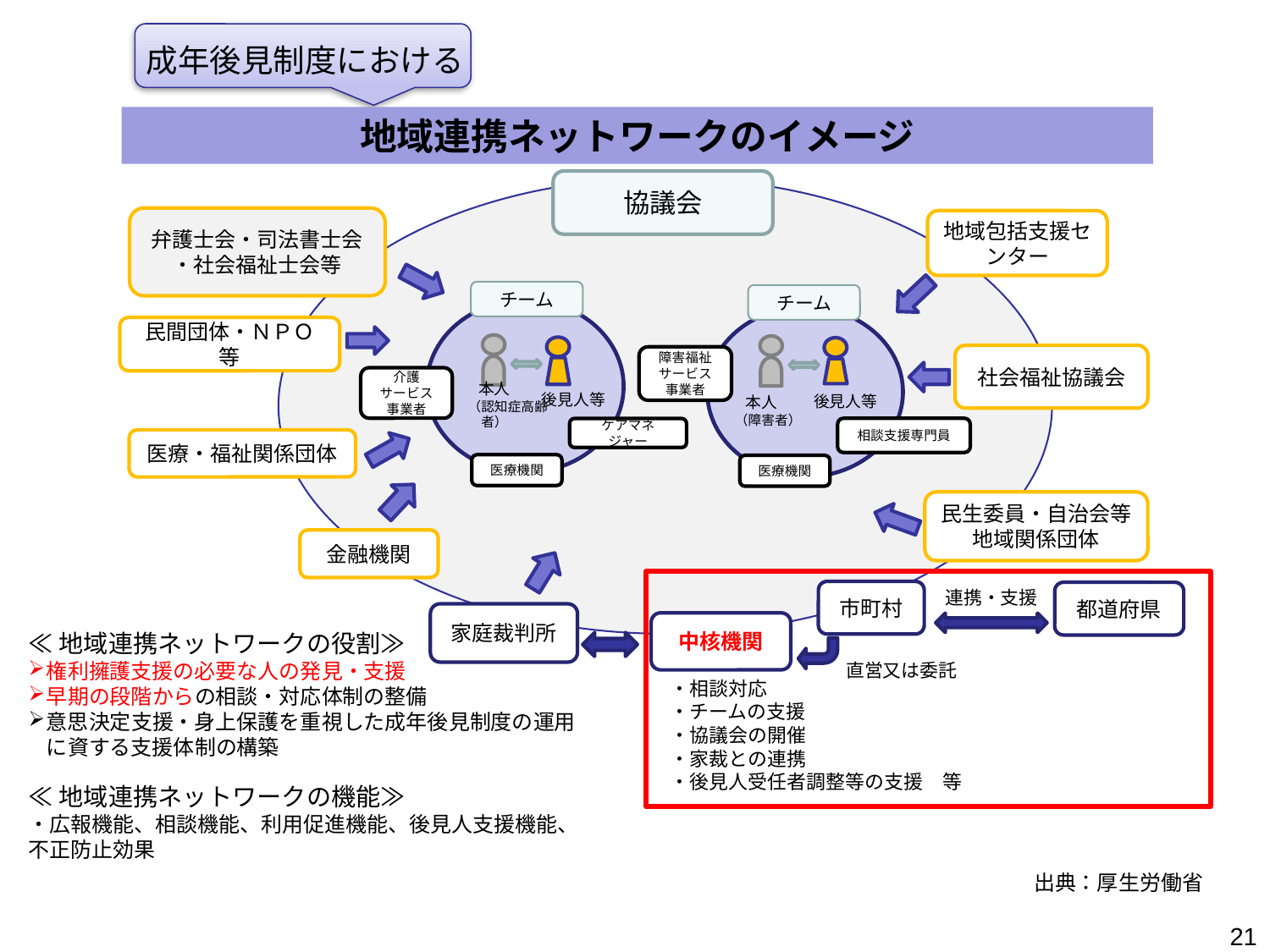

成年後見制度における
地域連携ネットワークのイメージ
協議会

弁護士会・司法書士会
・社会福祉士会等
地域包括支援センター

チーム
チーム

民間団体・ＮＰＯ等

社会福祉協議会
障害福祉サービス事業者

介護
サービス事業者
本人
　　（認知症高齢者）
本人
　（障害者）
後見人等
後見人等
相談支援専門員
ケアマネジャー
医療・福祉関係団体

医療機関
医療機関

民生委員・自治会等
地域関係団体

金融機関

連携・支援
市町村
都道府県
家庭裁判所
中核機関

≪地域連携ネットワークの役割≫
権利擁護支援の必要な人の発見・支援
早期の段階からの相談・対応体制の整備
意思決定支援・身上保護を重視した成年後見制度の運用に資する支援体制の構築

≪地域連携ネットワークの機能≫
・広報機能、相談機能、利用促進機能、後見人支援機能、不正防止効果

直営又は委託
・相談対応
・チームの支援
・協議会の開催
・家裁との連携
・後見人受任者調整等の支援　等

出典：厚生労働省
21